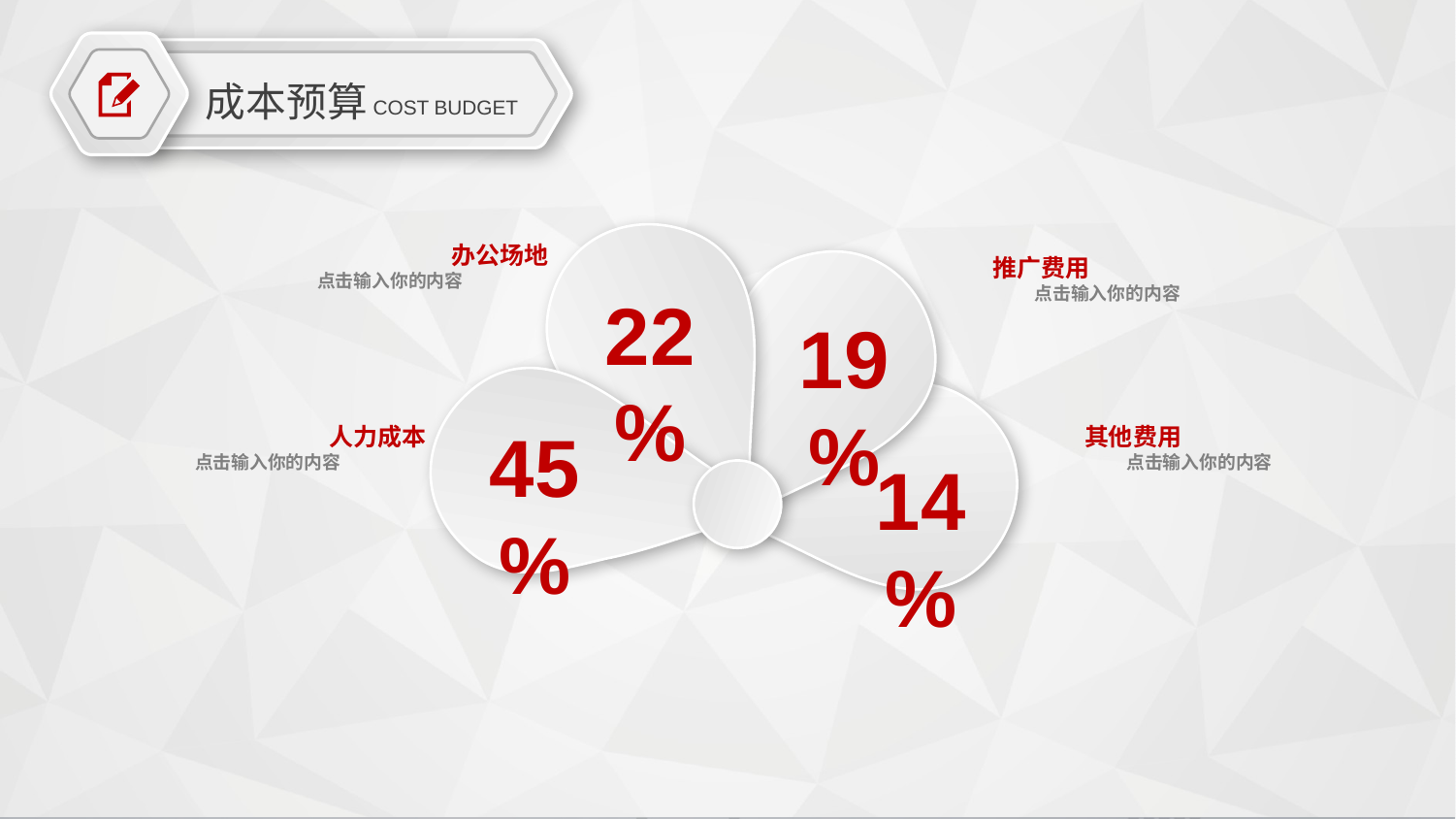

成本预算

COST BUDGET

办公场地
点击输入你的内容
推广费用
点击输入你的内容

22%
19%

45%
人力成本
点击输入你的内容
其他费用
点击输入你的内容
14%